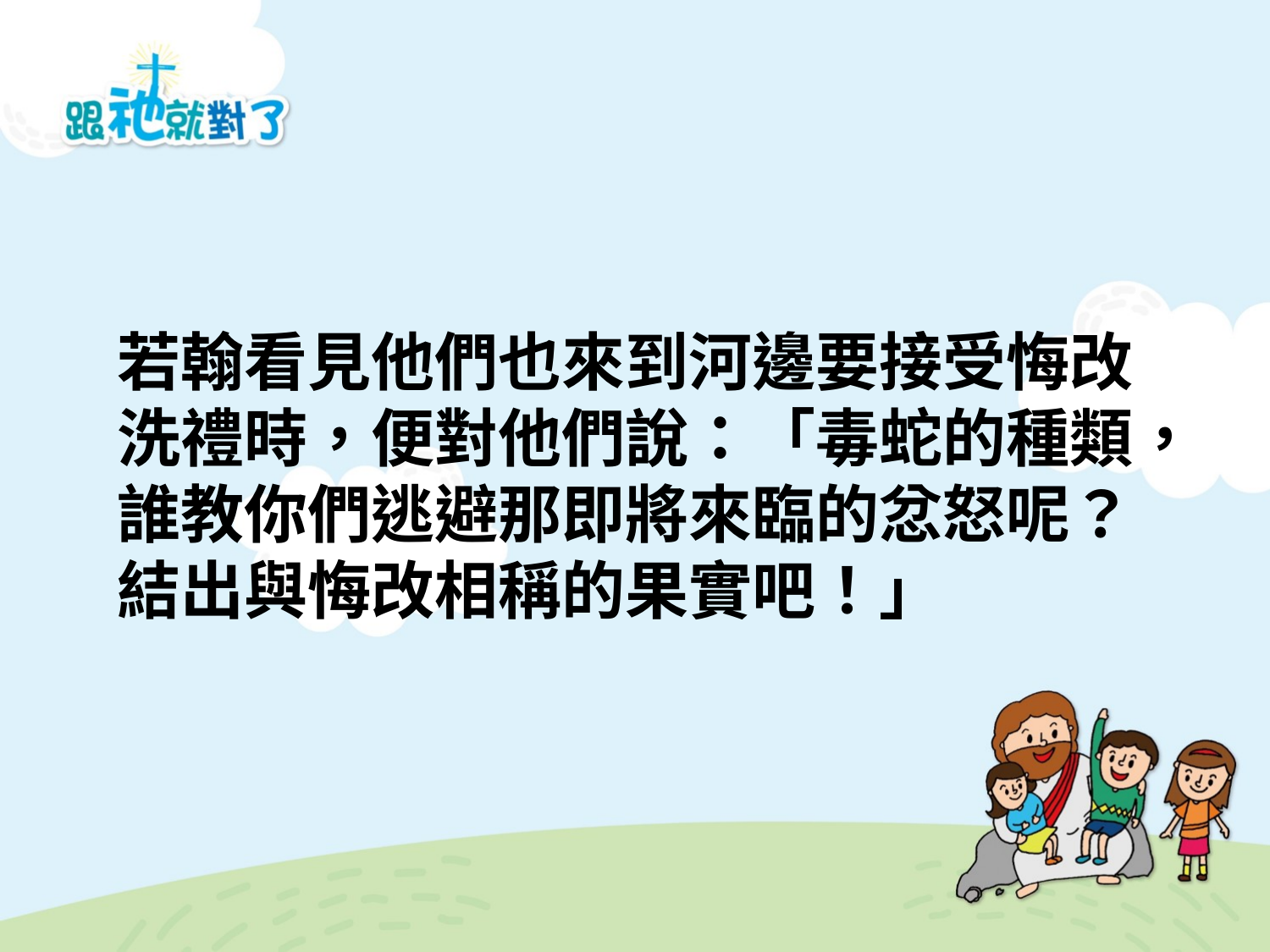

若翰看見他們也來到河邊要接受悔改洗禮時，便對他們說：「毒蛇的種類，誰教你們逃避那即將來臨的忿怒呢？結出與悔改相稱的果實吧！」